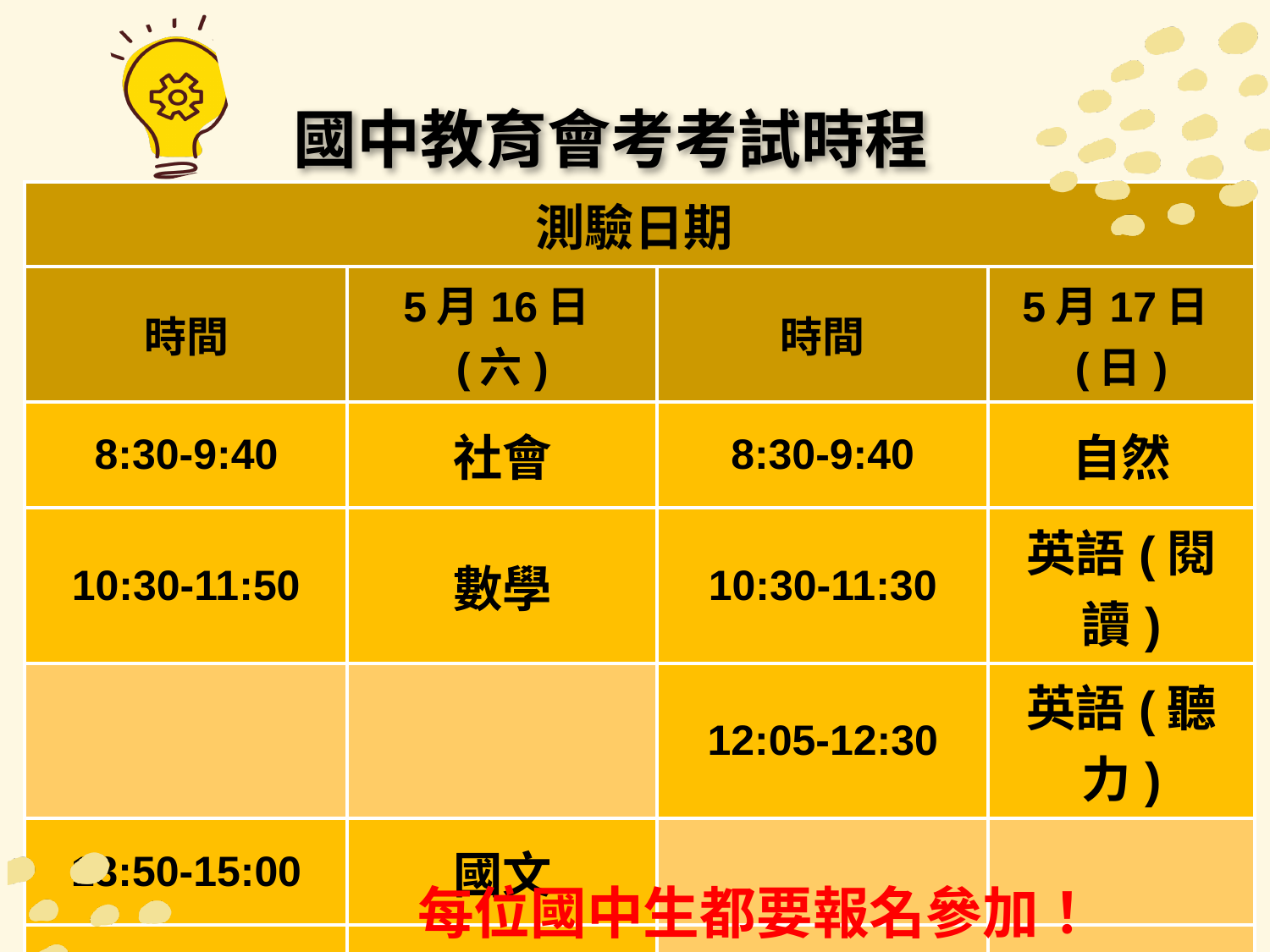

# 國中教育會考考試時程
| 測驗日期 |  |  |  |
| --- | --- | --- | --- |
| 時間 | 5月16日(六) | 時間 | 5月17日(日) |
| 8:30-9:40 | 社會 | 8:30-9:40 | 自然 |
| 10:30-11:50 | 數學 | 10:30-11:30 | 英語(閱讀) |
|  |  | 12:05-12:30 | 英語(聽力) |
| 13:50-15:00 | 國文 |  |  |
| 15:50-16:40 | 寫作測驗 |  |  |

每位國中生都要報名參加！